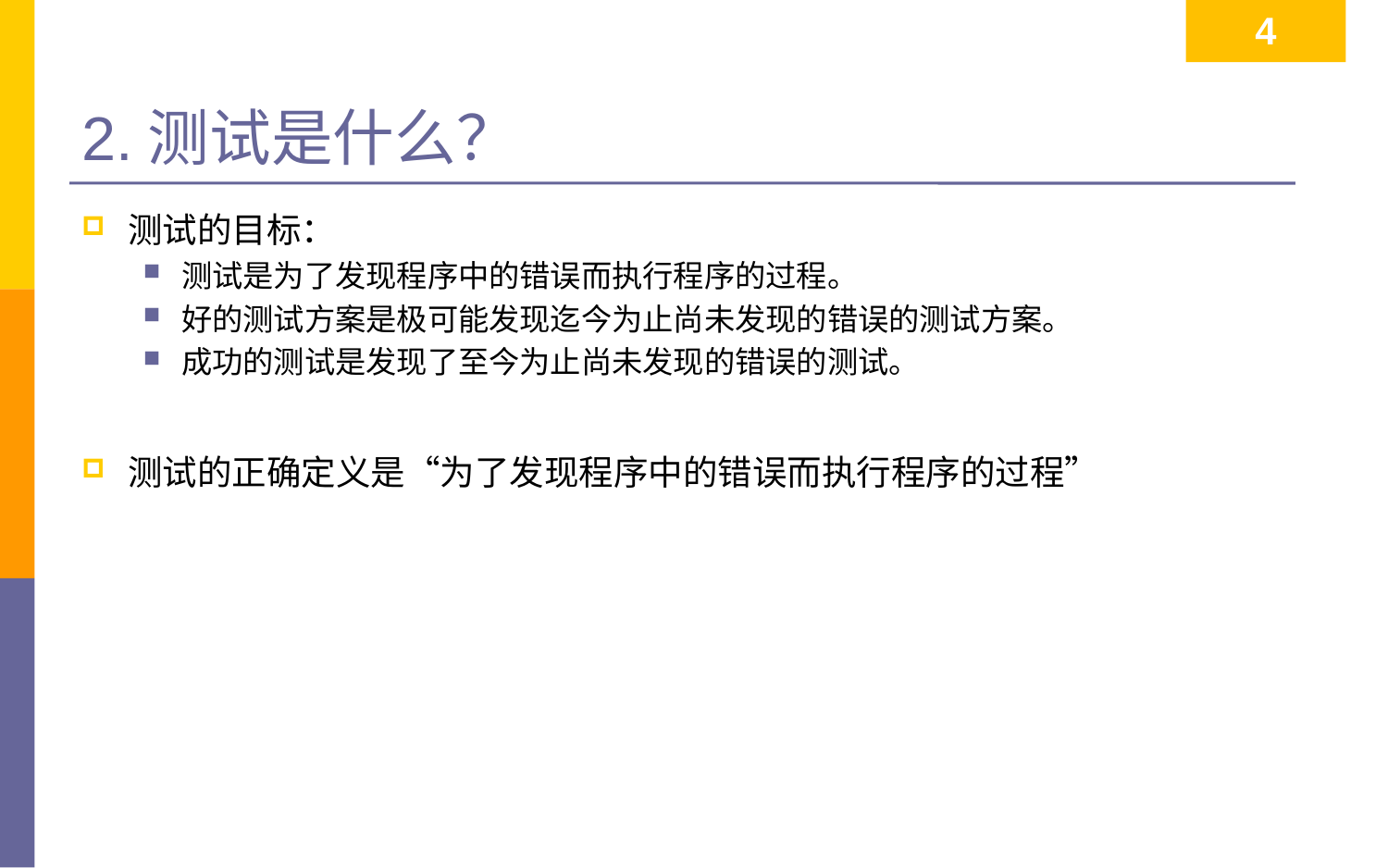

4
# 2.测试是什么？

测试的目标：
测试是为了发现程序中的错误而执行程序的过程。
好的测试方案是极可能发现迄今为止尚未发现的错误的测试方案。
成功的测试是发现了至今为止尚未发现的错误的测试。

测试的正确定义是“为了发现程序中的错误而执行程序的过程”